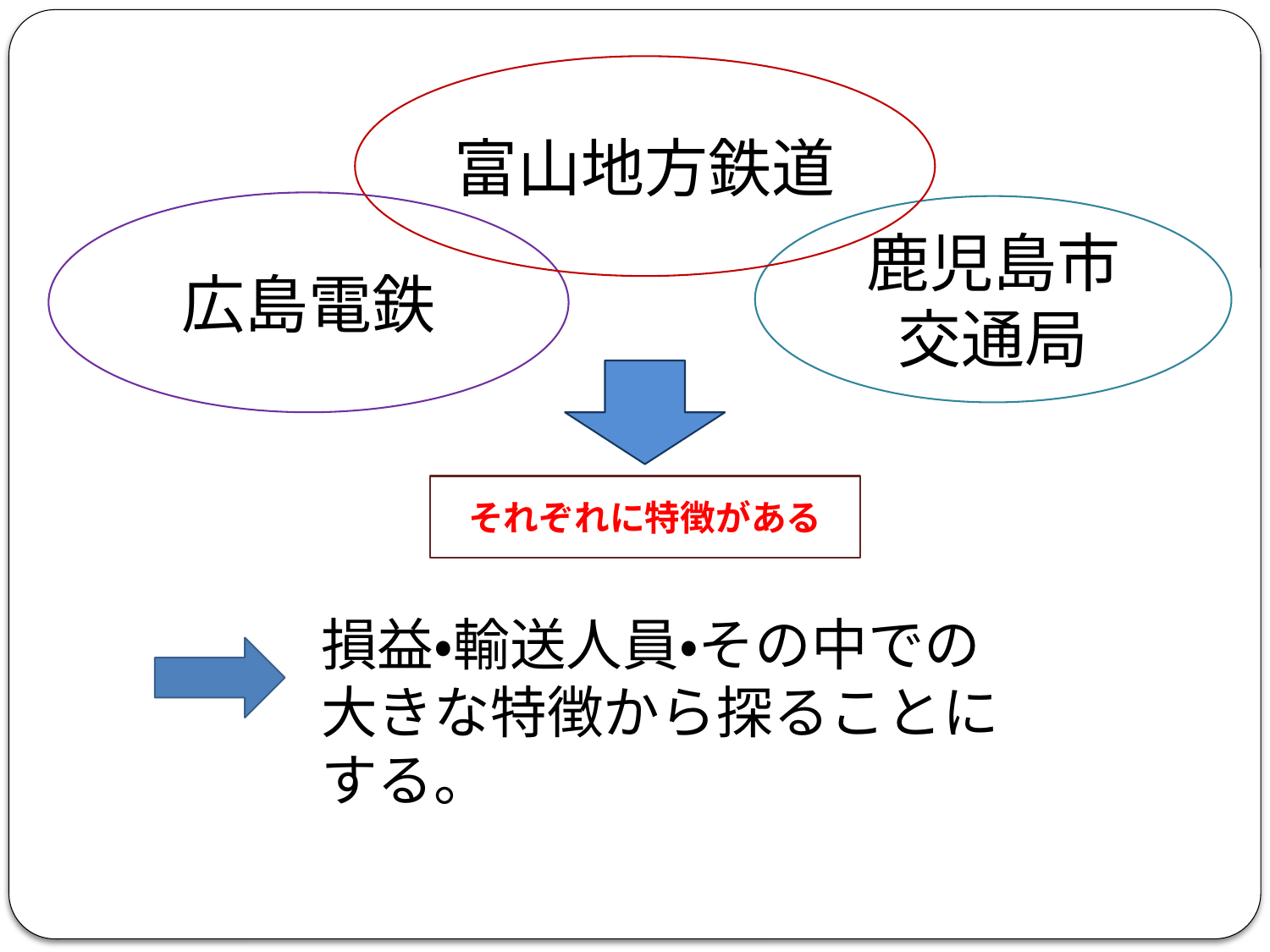

富山地方鉄道
広島電鉄
鹿児島市交通局

それぞれに特徴がある
損益・輸送人員・その中での大きな特徴から探ることにする。